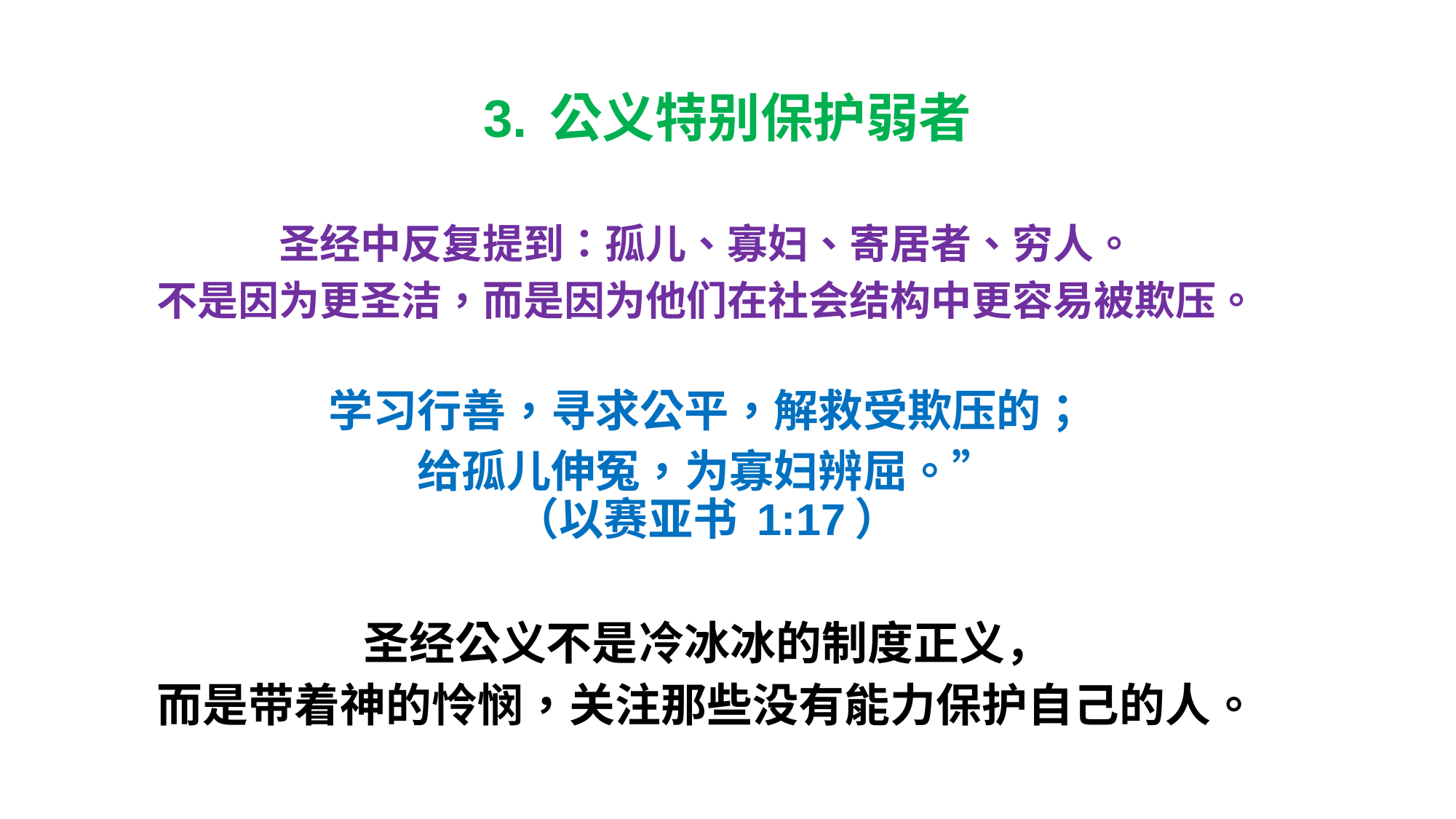

# 3. 公义特别保护弱者
圣经中反复提到：孤儿、寡妇、寄居者、穷人。
不是因为更圣洁，而是因为他们在社会结构中更容易被欺压。

学习行善，寻求公平，解救受欺压的；
给孤儿伸冤，为寡妇辨屈。”
（以赛亚书 1:17）

圣经公义不是冷冰冰的制度正义，
而是带着神的怜悯，关注那些没有能力保护自己的人。